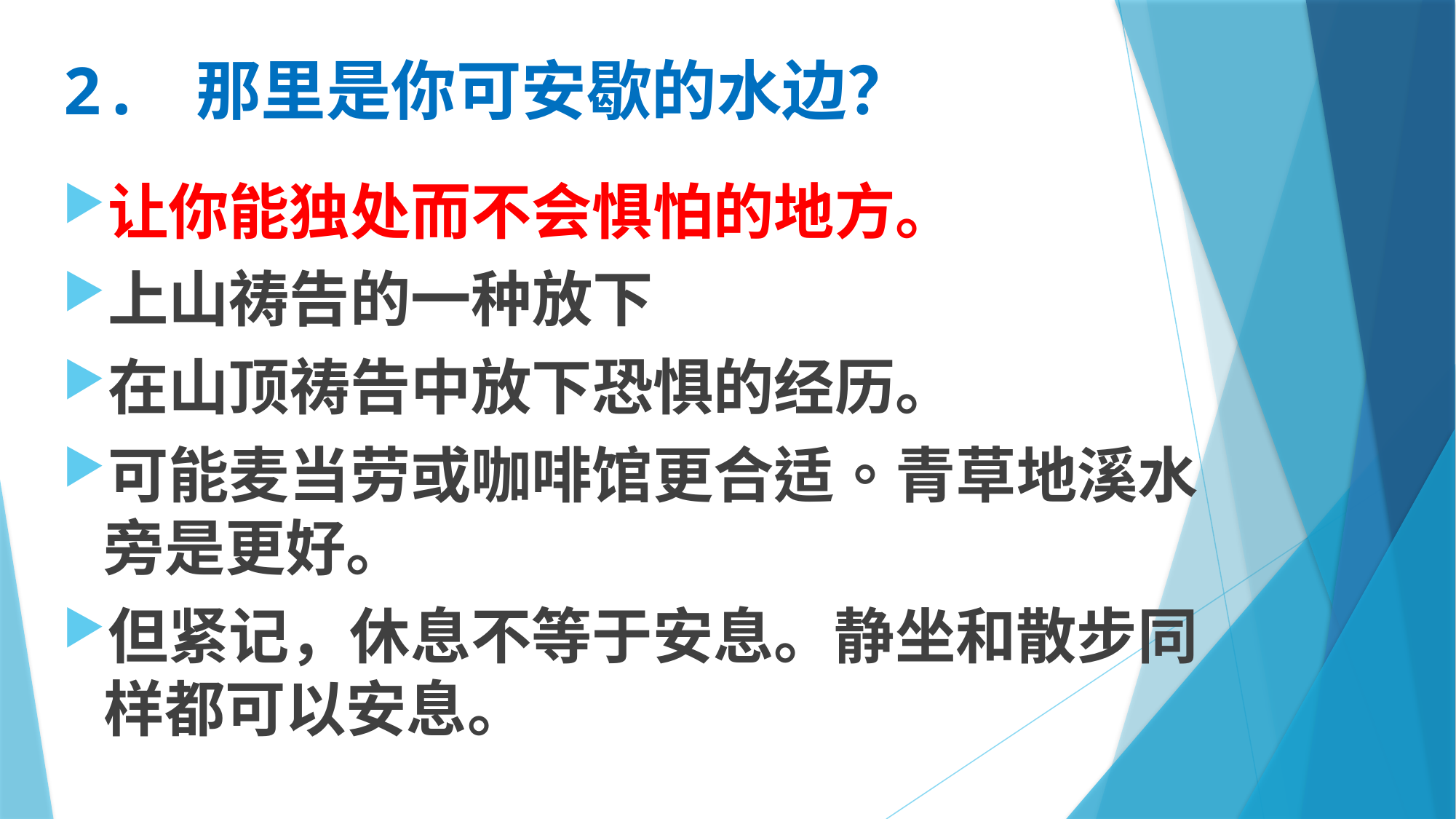

# 2. 那里是你可安歇的水边？
让你能独处而不会惧怕的地方。
上山祷告的一种放下
在山顶祷告中放下恐惧的经历。
可能麦当劳或咖啡馆更合适。青草地溪水旁是更好。
但紧记，休息不等于安息。静坐和散步同样都可以安息。